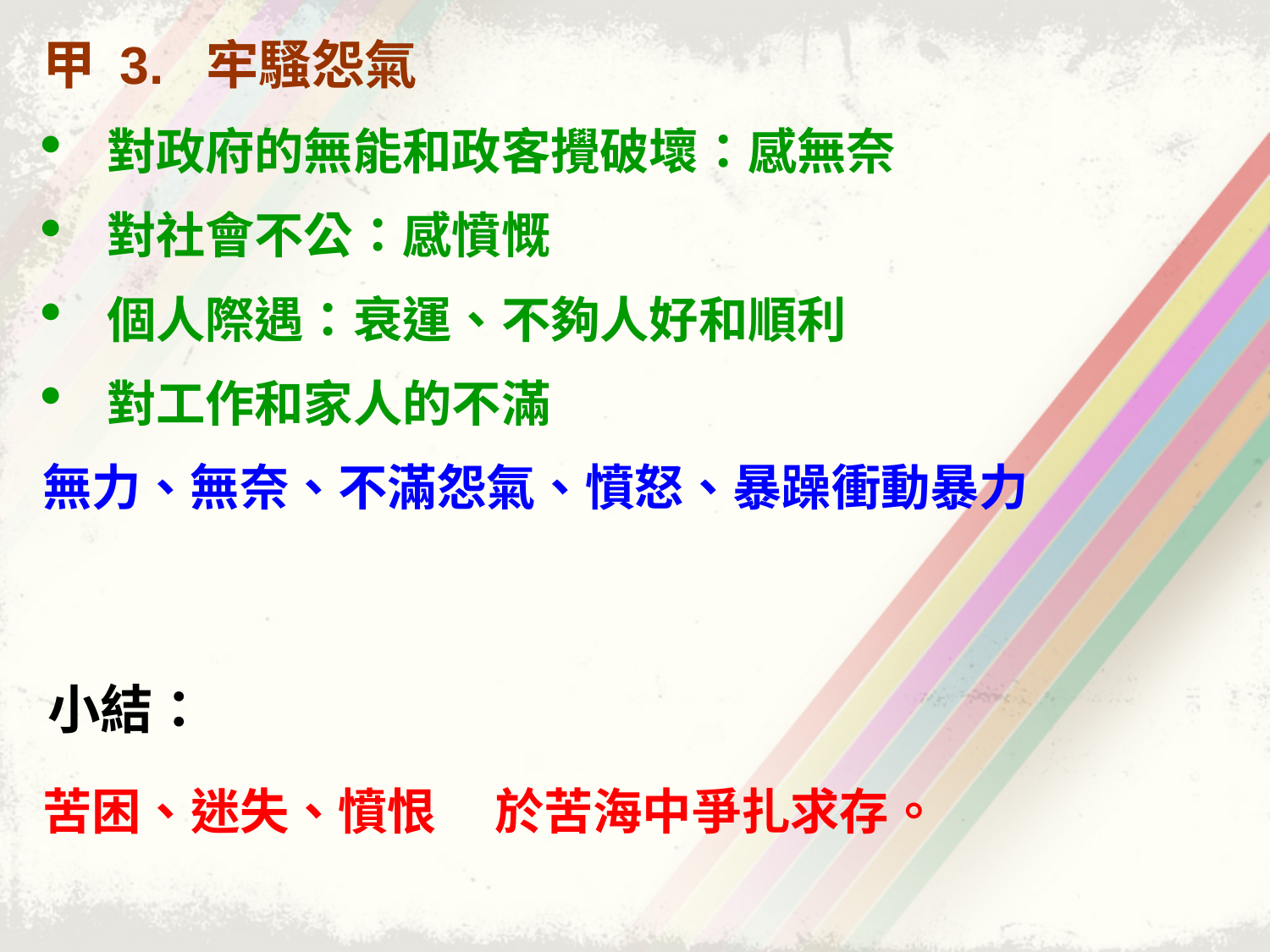

甲 3.  牢騷怨氣
  對政府的無能和政客攪破壞：感無奈
  對社會不公：感憤慨
  個人際遇：衰運、不夠人好和順利
  對工作和家人的不滿
無力、無奈、不滿怨氣、憤怒、暴躁衝動暴力
小結：
苦困、迷失、憤恨        於苦海中爭扎求存。